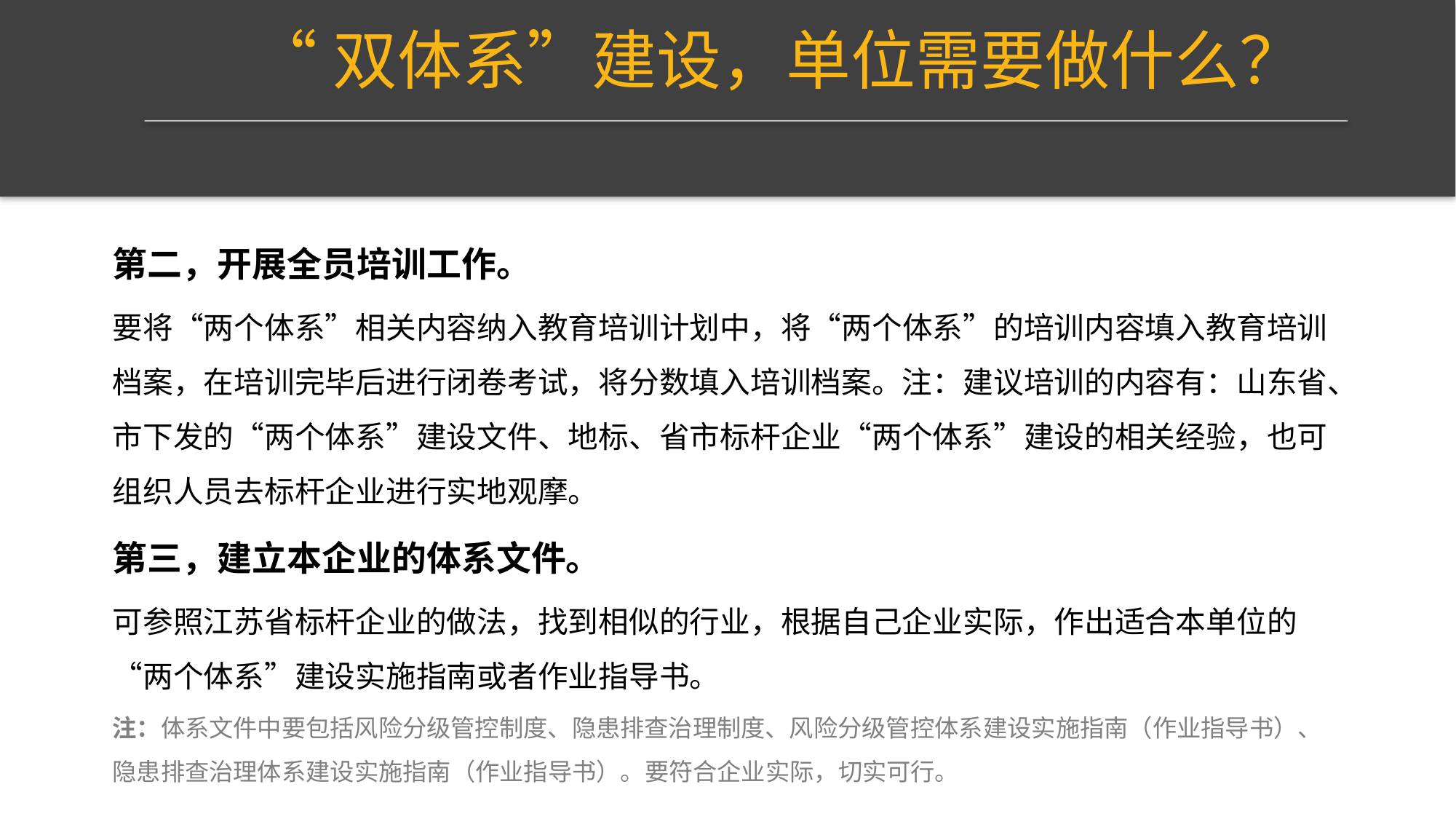

“双体系”建设，单位需要做什么？
第二，开展全员培训工作。
要将“两个体系”相关内容纳入教育培训计划中，将“两个体系”的培训内容填入教育培训档案，在培训完毕后进行闭卷考试，将分数填入培训档案。注：建议培训的内容有：山东省、市下发的“两个体系”建设文件、地标、省市标杆企业“两个体系”建设的相关经验，也可组织人员去标杆企业进行实地观摩。
第三，建立本企业的体系文件。
可参照江苏省标杆企业的做法，找到相似的行业，根据自己企业实际，作出适合本单位的“两个体系”建设实施指南或者作业指导书。
注：体系文件中要包括风险分级管控制度、隐患排查治理制度、风险分级管控体系建设实施指南（作业指导书）、隐患排查治理体系建设实施指南（作业指导书）。要符合企业实际，切实可行。